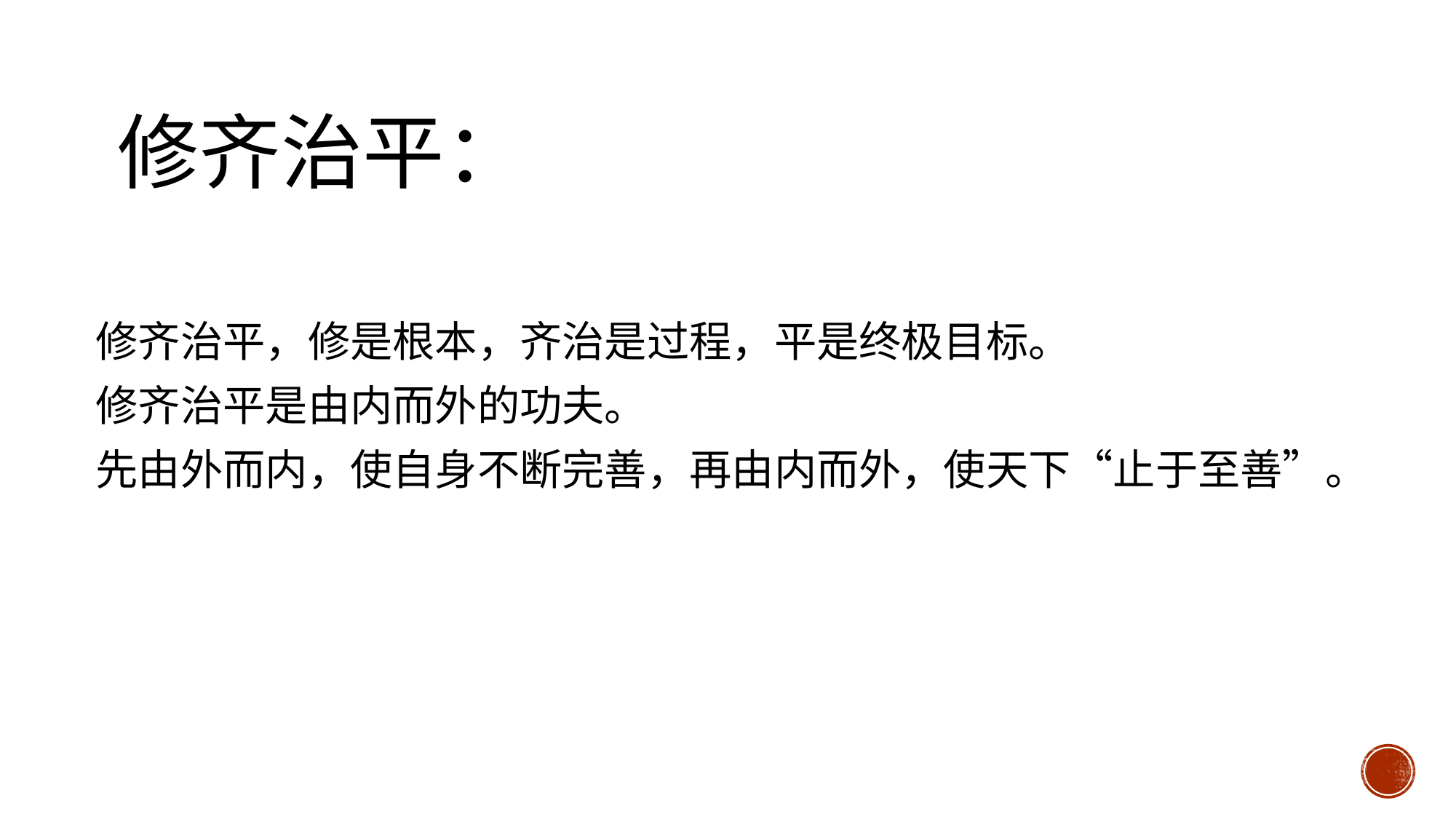

# 修齐治平：
修齐治平，修是根本，齐治是过程，平是终极目标。
修齐治平是由内而外的功夫。
先由外而内，使自身不断完善，再由内而外，使天下“止于至善”。